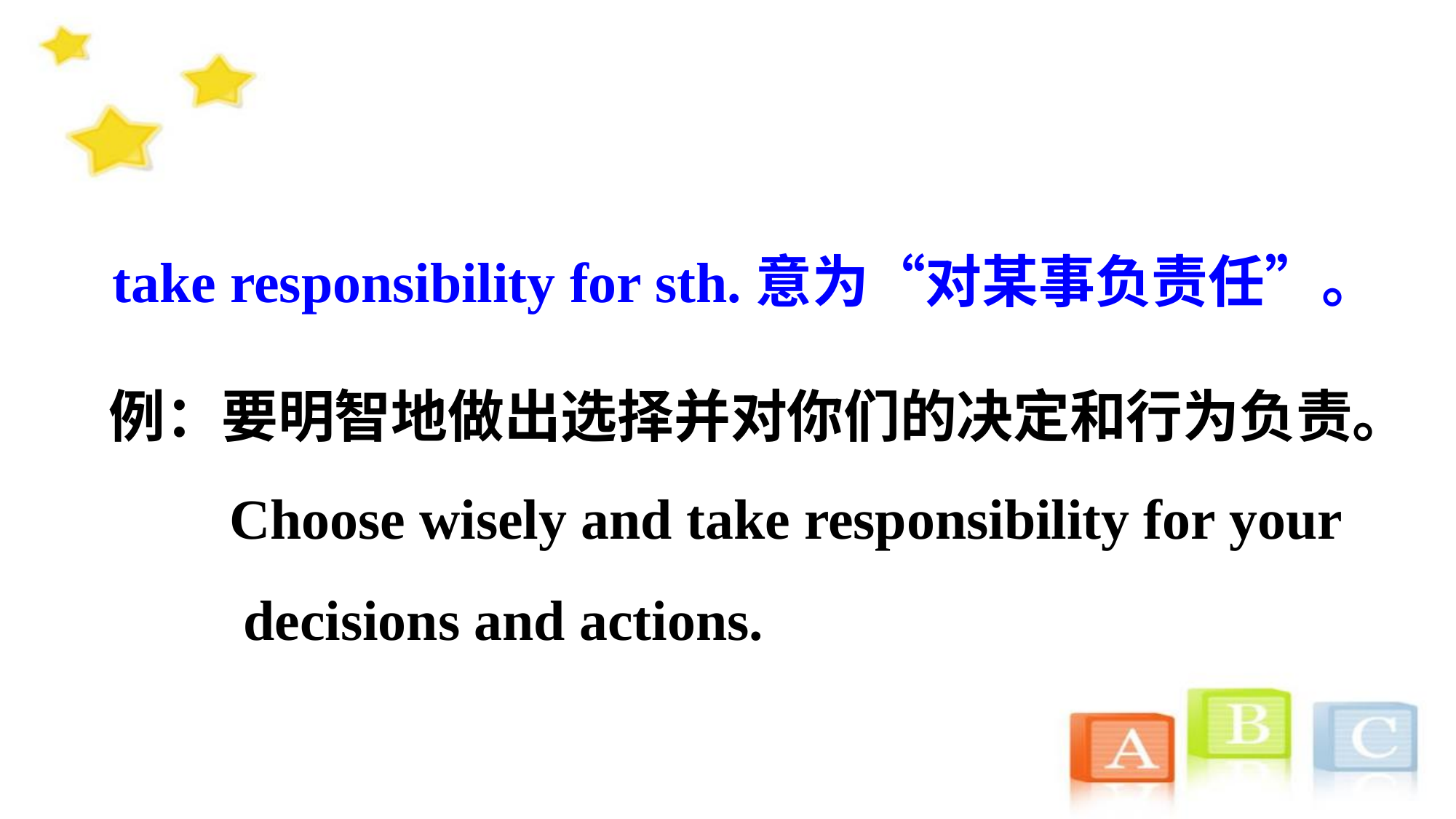

take responsibility for sth.意为“对某事负责任”。
     例：要明智地做出选择并对你们的决定和行为负责。
              Choose wisely and take responsibility for your
               decisions and actions.